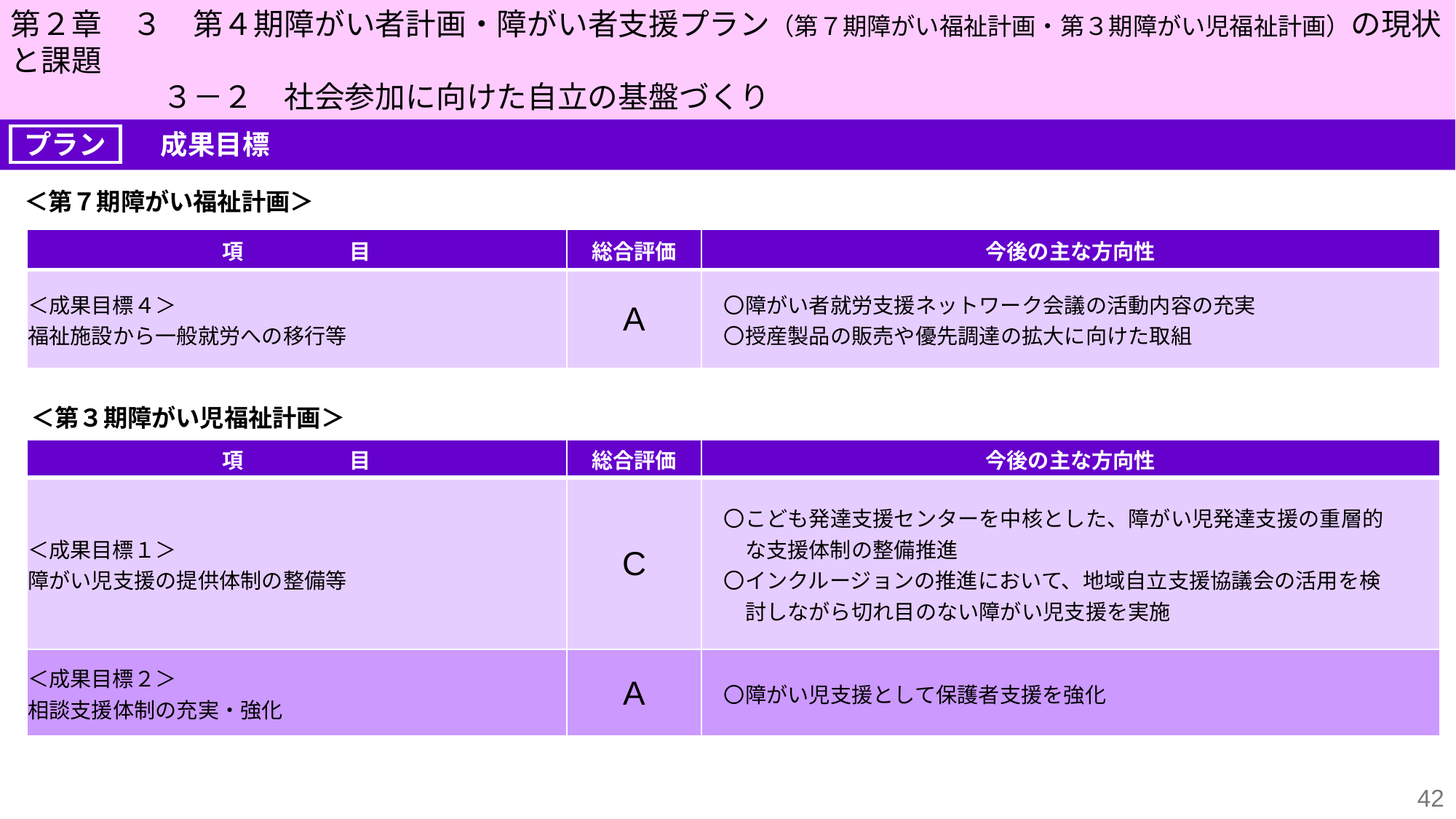

第２章　３　第４期障がい者計画・障がい者支援プラン（第７期障がい福祉計画・第３期障がい児福祉計画）の現状と課題
　　　　　３－２　社会参加に向けた自立の基盤づくり

プラン　　成果目標

＜第７期障がい福祉計画＞
| 項　　　　　目 | 総合評価 | 今後の主な方向性 |
| --- | --- | --- |
| ＜成果目標４＞ 福祉施設から一般就労への移行等 | A | 〇障がい者就労支援ネットワーク会議の活動内容の充実 　〇授産製品の販売や優先調達の拡大に向けた取組 |
＜第３期障がい児福祉計画＞
| 項　　　　　目 | 総合評価 | 今後の主な方向性 |
| --- | --- | --- |
| ＜成果目標１＞ 障がい児支援の提供体制の整備等 | C | 〇こども発達支援センターを中核とした、障がい児発達支援の重層的 　　な支援体制の整備推進 　〇インクルージョンの推進において、地域自立支援協議会の活用を検 　　討しながら切れ目のない障がい児支援を実施 |
| ＜成果目標２＞ 相談支援体制の充実・強化 | A | 〇障がい児支援として保護者支援を強化 |
42